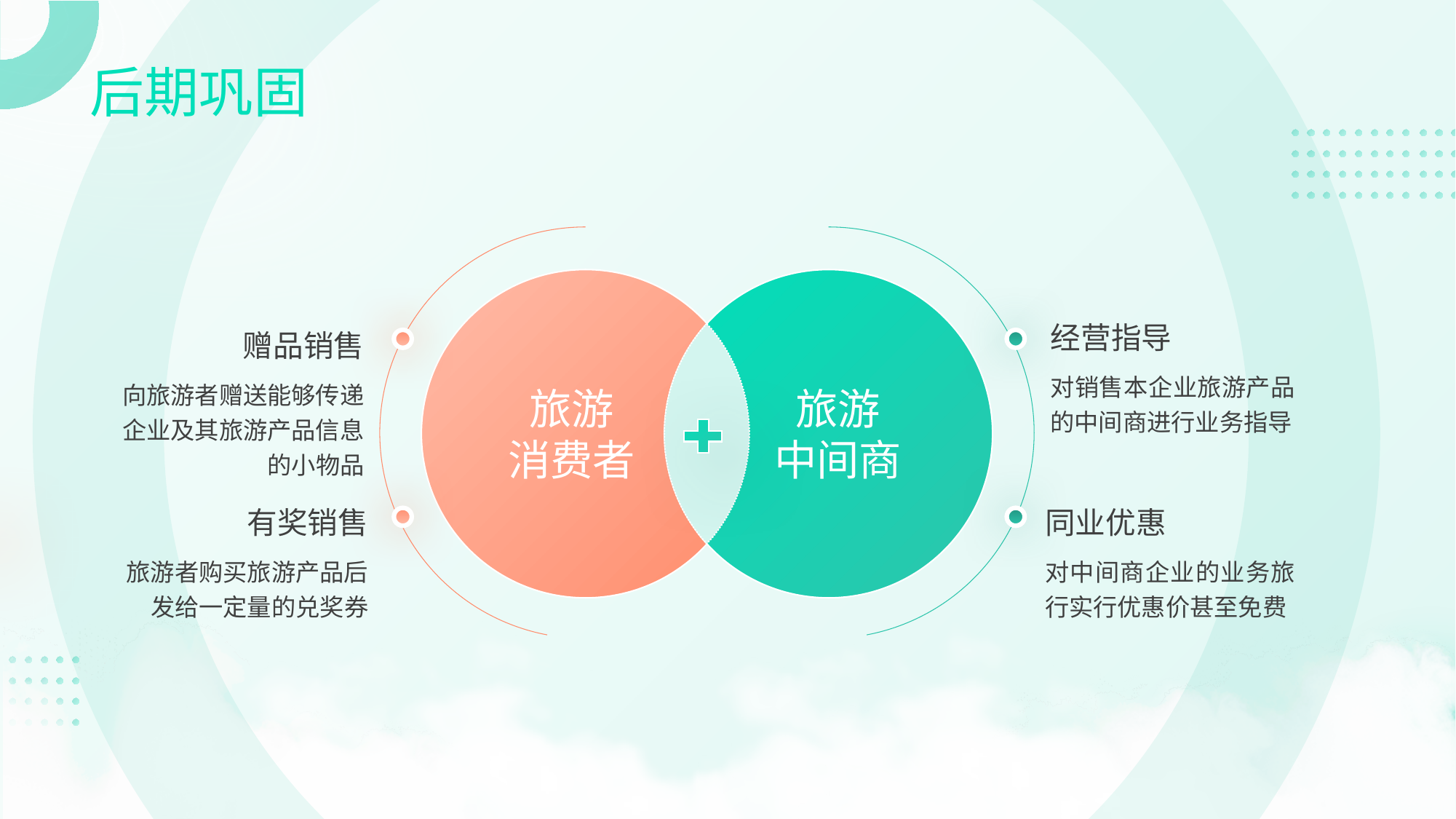

# 后期巩固

经营指导
赠品销售

对销售本企业旅游产品的中间商进行业务指导
向旅游者赠送能够传递企业及其旅游产品信息的小物品
旅游
消费者
旅游
中间商

有奖销售
同业优惠

旅游者购买旅游产品后发给一定量的兑奖券
对中间商企业的业务旅行实行优惠价甚至免费